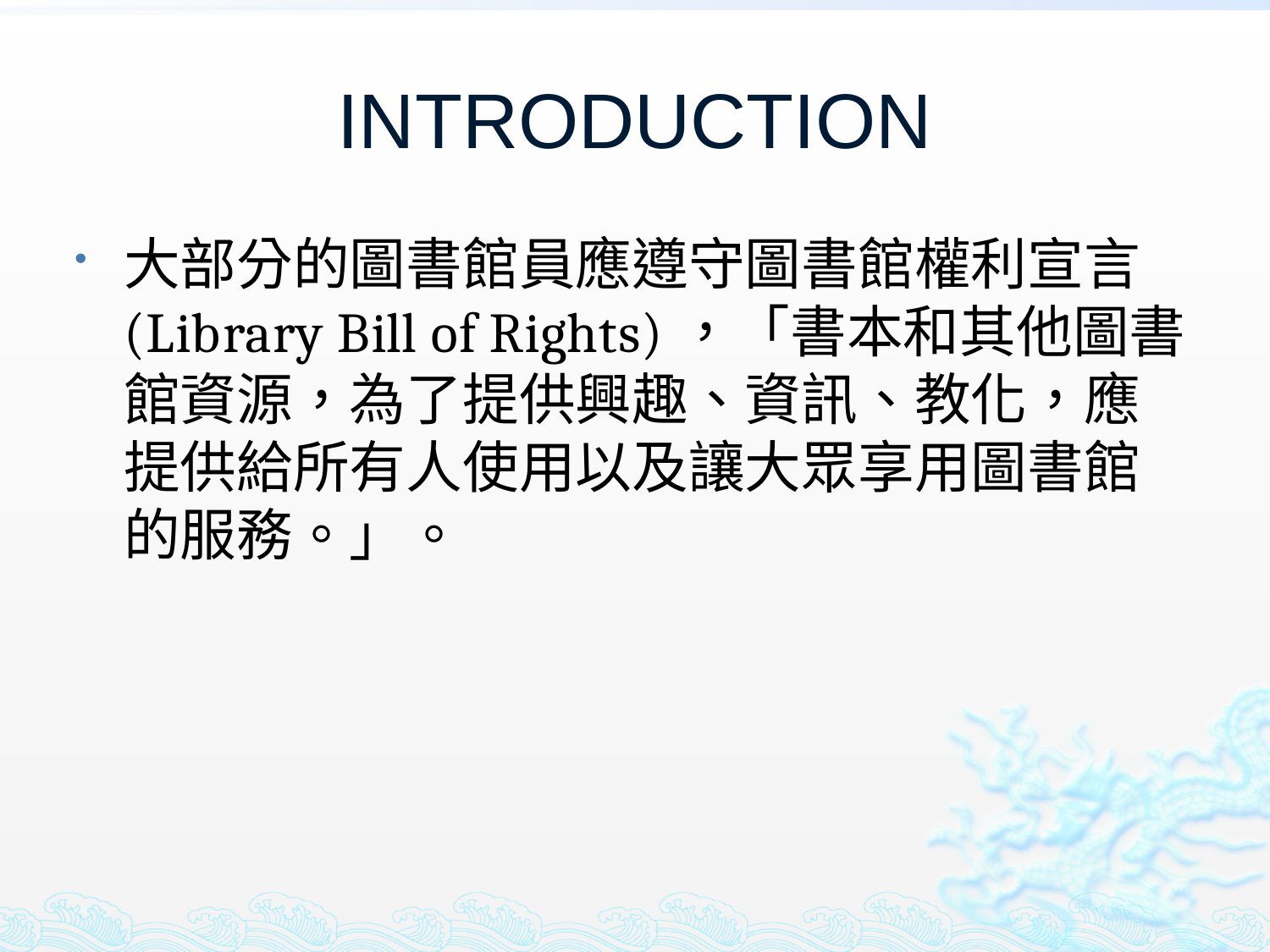

# INTRODUCTION
大部分的圖書館員應遵守圖書館權利宣言(Library Bill of Rights)，「書本和其他圖書館資源，為了提供興趣、資訊、教化，應提供給所有人使用以及讓大眾享用圖書館的服務。」。